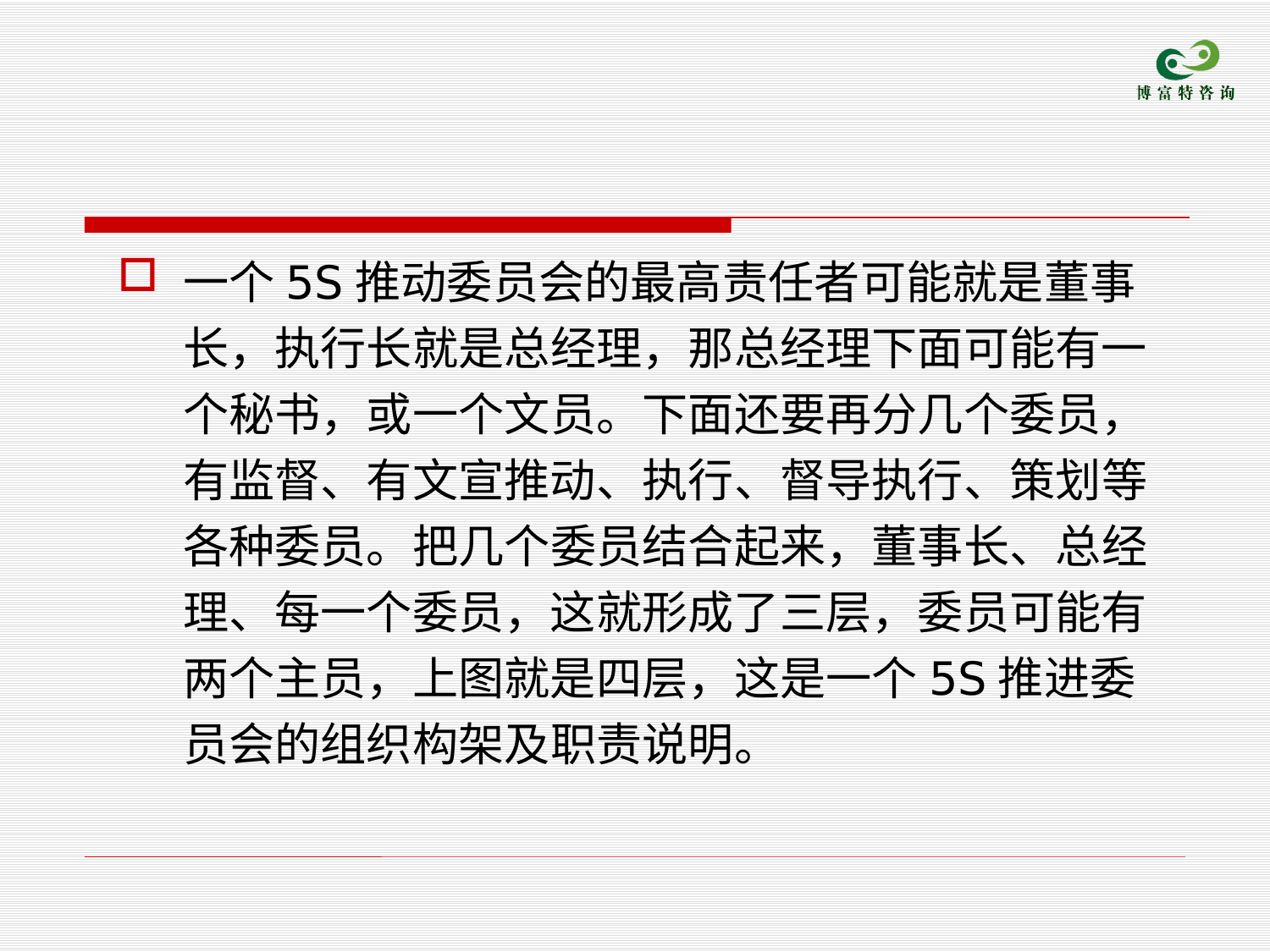

一个5S推动委员会的最高责任者可能就是董事长，执行长就是总经理，那总经理下面可能有一个秘书，或一个文员。下面还要再分几个委员，有监督、有文宣推动、执行、督导执行、策划等各种委员。把几个委员结合起来，董事长、总经理、每一个委员，这就形成了三层，委员可能有两个主员，上图就是四层，这是一个5S推进委员会的组织构架及职责说明。
330